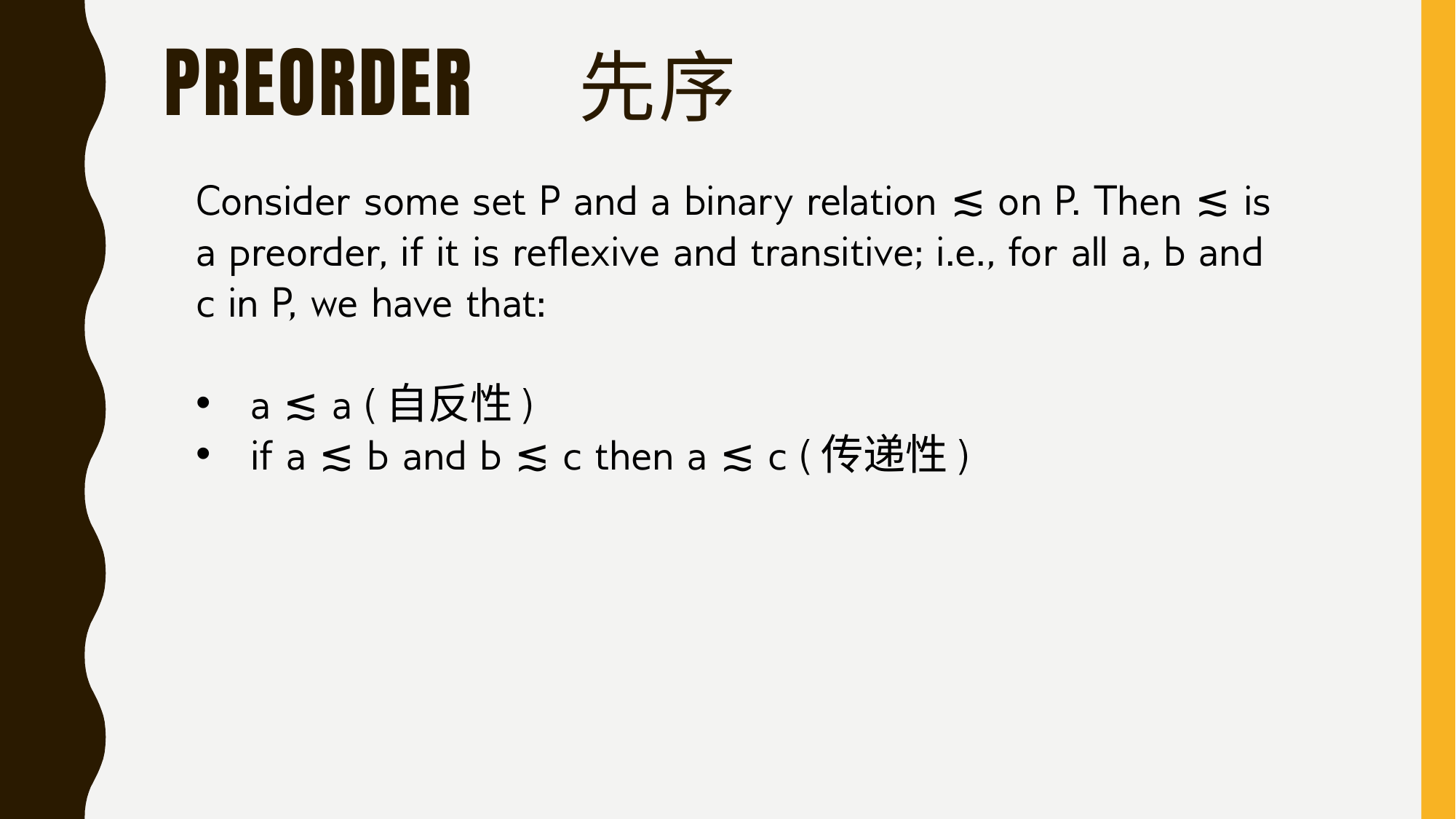

# PREORDER    先序
Consider some set P and a binary relation ≲ on P. Then ≲ is a preorder, if it is reflexive and transitive; i.e., for all a, b and c in P, we have that:

a ≲ a (自反性)
if a ≲ b and b ≲ c then a ≲ c (传递性)